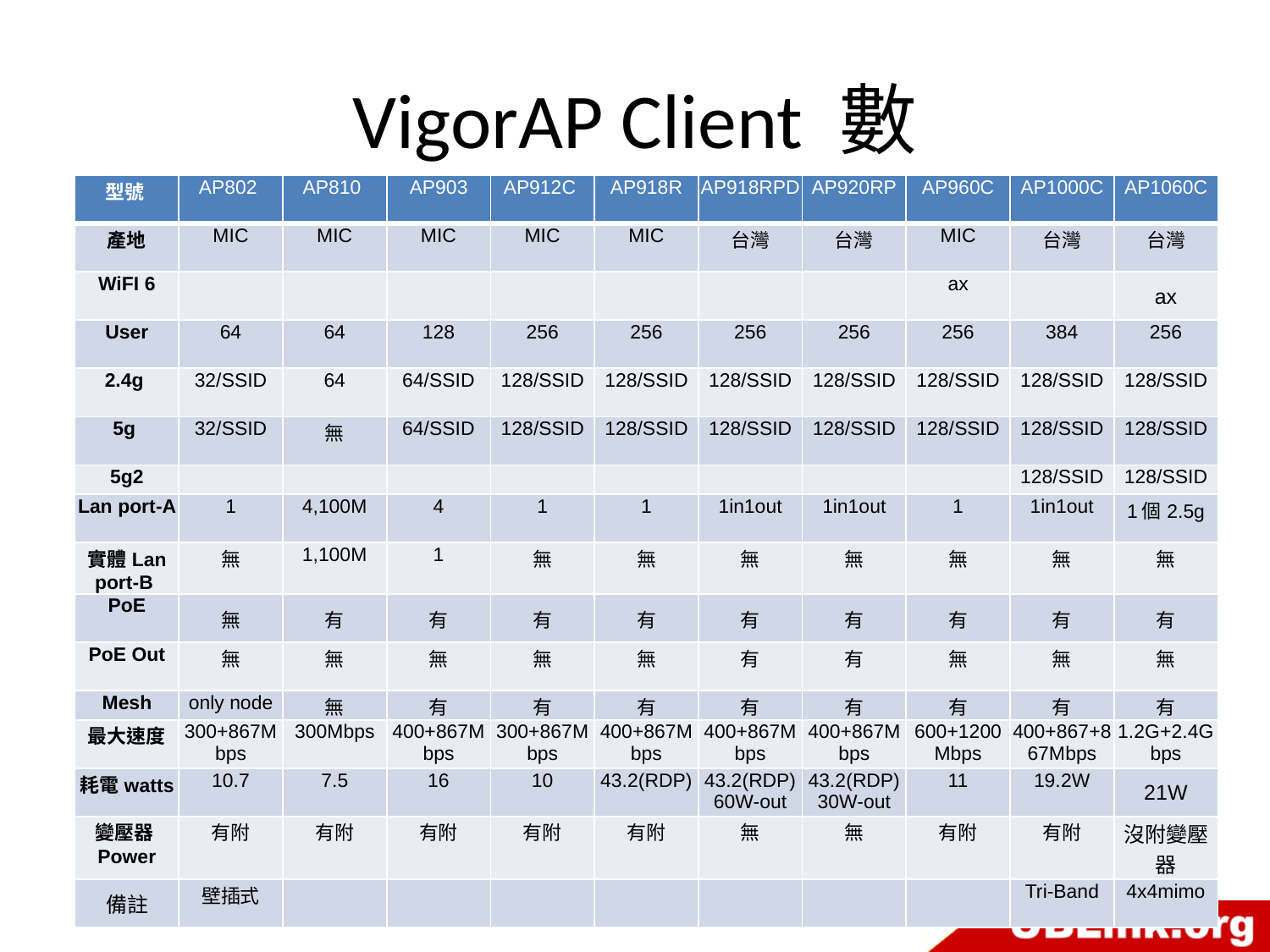

# VigorAP Client 數
| 型號 | AP802 | AP810 | AP903 | AP912C | AP918R | AP918RPD | AP920RP | AP960C | AP1000C | AP1060C |
| --- | --- | --- | --- | --- | --- | --- | --- | --- | --- | --- |
| 產地 | MIC | MIC | MIC | MIC | MIC | 台灣 | 台灣 | MIC | 台灣 | 台灣 |
| WiFI 6 |  |  |  |  |  |  |  | ax |  | ax |
| User | 64 | 64 | 128 | 256 | 256 | 256 | 256 | 256 | 384 | 256 |
| 2.4g | 32/SSID | 64 | 64/SSID | 128/SSID | 128/SSID | 128/SSID | 128/SSID | 128/SSID | 128/SSID | 128/SSID |
| 5g | 32/SSID | 無 | 64/SSID | 128/SSID | 128/SSID | 128/SSID | 128/SSID | 128/SSID | 128/SSID | 128/SSID |
| 5g2 |  |  |  |  |  |  |  |  | 128/SSID | 128/SSID |
| Lan port-A | 1 | 4,100M | 4 | 1 | 1 | 1in1out | 1in1out | 1 | 1in1out | 1個2.5g |
| 實體Lan port-B | 無 | 1,100M | 1 | 無 | 無 | 無 | 無 | 無 | 無 | 無 |
| PoE | 無 | 有 | 有 | 有 | 有 | 有 | 有 | 有 | 有 | 有 |
| PoE Out | 無 | 無 | 無 | 無 | 無 | 有 | 有 | 無 | 無 | 無 |
| Mesh | only node | 無 | 有 | 有 | 有 | 有 | 有 | 有 | 有 | 有 |
| 最大速度 | 300+867Mbps | 300Mbps | 400+867Mbps | 300+867Mbps | 400+867Mbps | 400+867Mbps | 400+867Mbps | 600+1200Mbps | 400+867+867Mbps | 1.2G+2.4Gbps |
| 耗電watts | 10.7 | 7.5 | 16 | 10 | 43.2(RDP) | 43.2(RDP)60W-out | 43.2(RDP)30W-out | 11 | 19.2W | 21W |
| 變壓器Power | 有附 | 有附 | 有附 | 有附 | 有附 | 無 | 無 | 有附 | 有附 | 沒附變壓器 |
| 備註 | 壁插式 |  |  |  |  |  |  |  | Tri-Band | 4x4mimo |